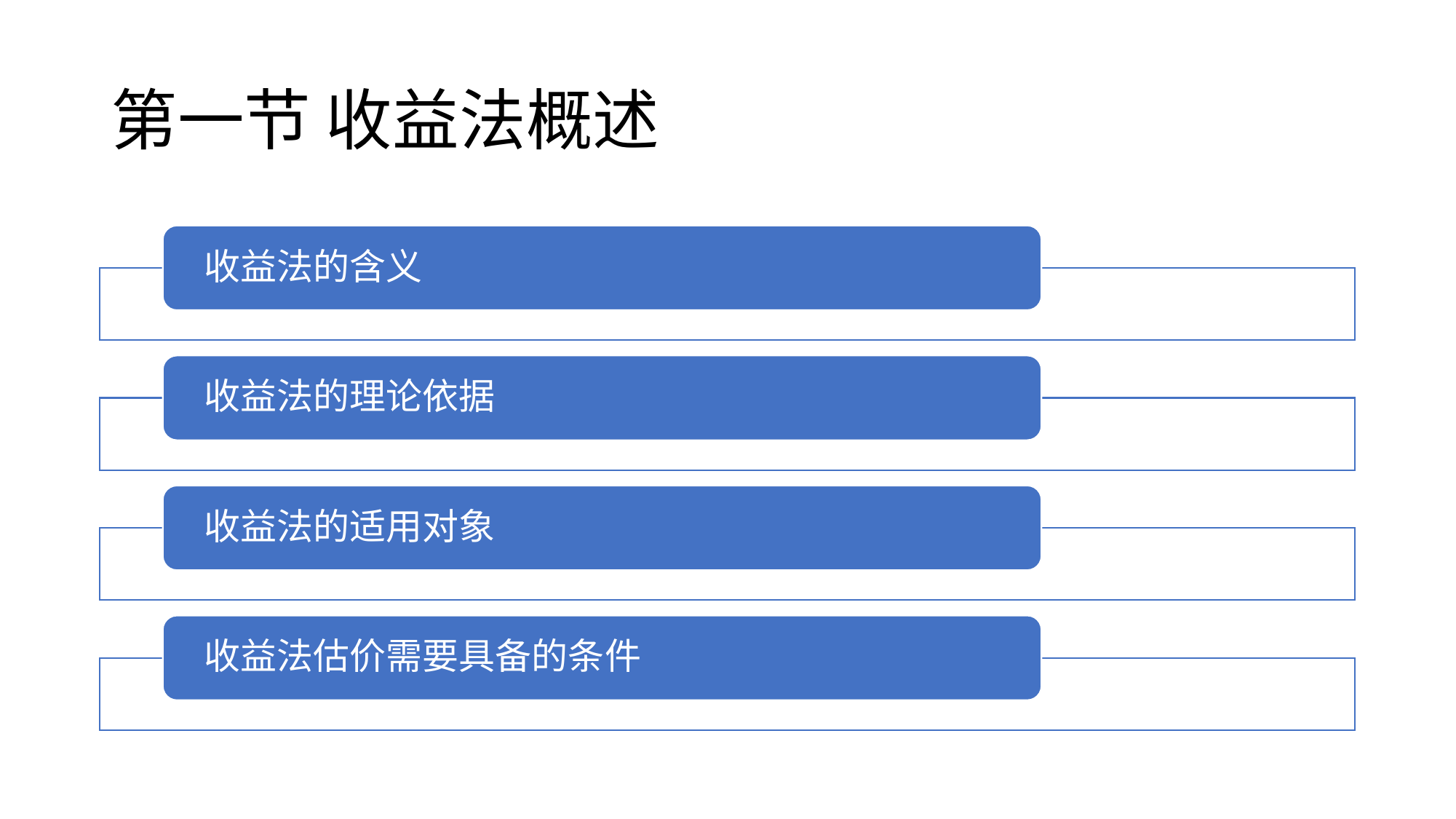

# 第一节 收益法概述
收益法的含义
收益法的理论依据
收益法的适用对象
收益法估价需要具备的条件